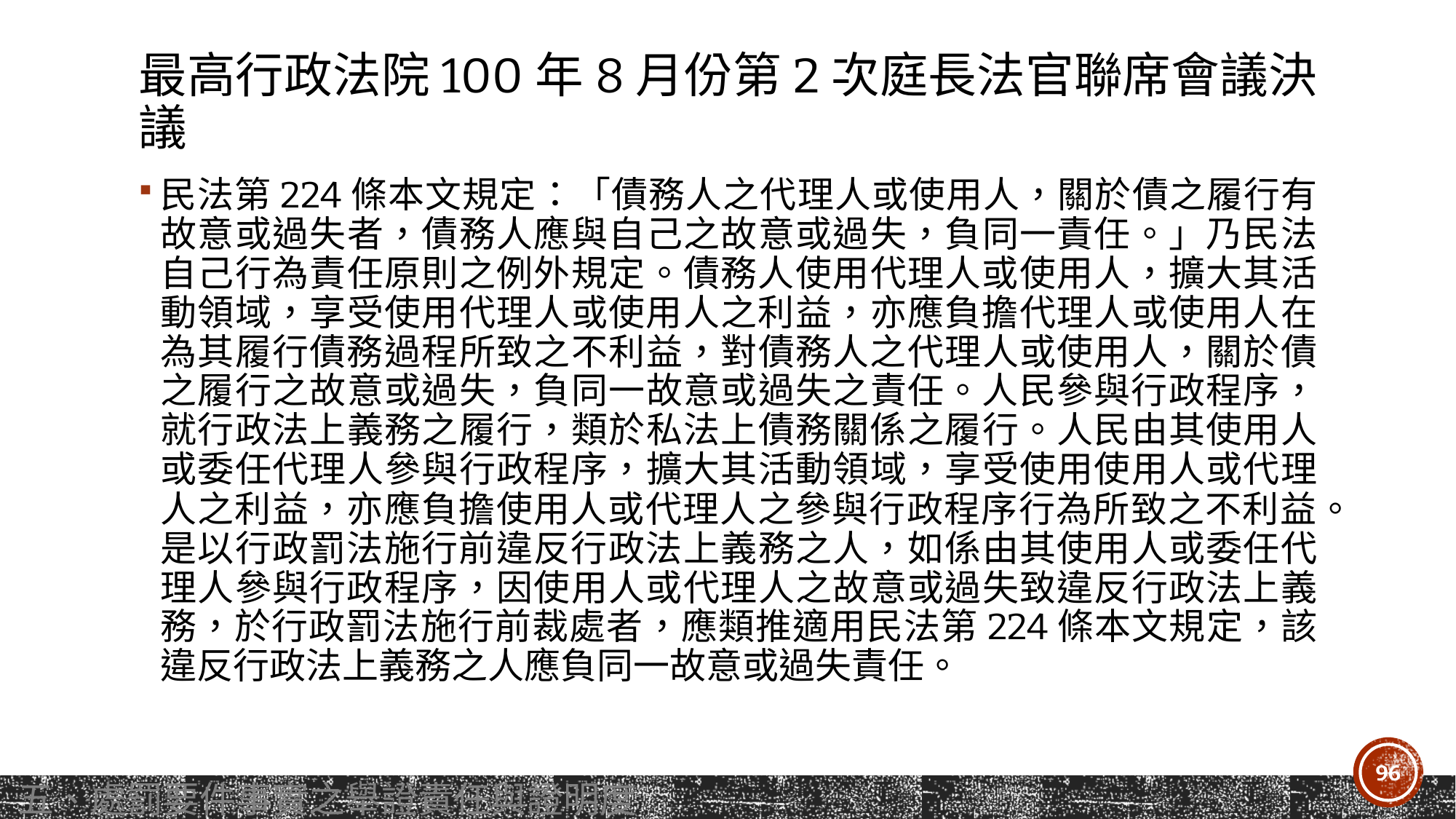

# 最高行政法院100年8月份第2次庭長法官聯席會議決議
民法第224條本文規定：「債務人之代理人或使用人，關於債之履行有故意或過失者，債務人應與自己之故意或過失，負同一責任。」乃民法自己行為責任原則之例外規定。債務人使用代理人或使用人，擴大其活動領域，享受使用代理人或使用人之利益，亦應負擔代理人或使用人在為其履行債務過程所致之不利益，對債務人之代理人或使用人，關於債之履行之故意或過失，負同一故意或過失之責任。人民參與行政程序，就行政法上義務之履行，類於私法上債務關係之履行。人民由其使用人或委任代理人參與行政程序，擴大其活動領域，享受使用使用人或代理人之利益，亦應負擔使用人或代理人之參與行政程序行為所致之不利益。是以行政罰法施行前違反行政法上義務之人，如係由其使用人或委任代理人參與行政程序，因使用人或代理人之故意或過失致違反行政法上義務，於行政罰法施行前裁處者，應類推適用民法第224條本文規定，該違反行政法上義務之人應負同一故意或過失責任。

96